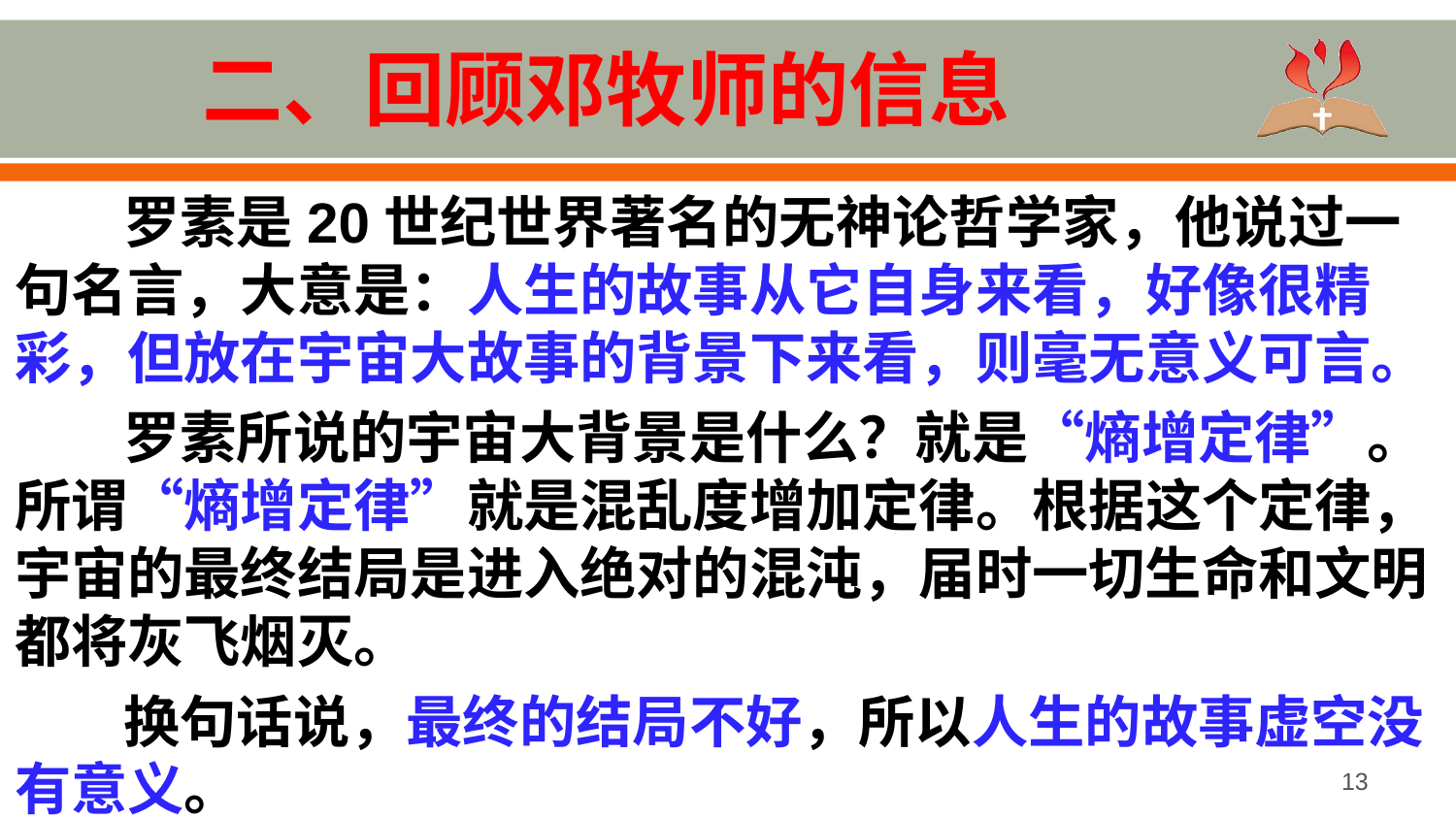

# 二、回顾邓牧师的信息
罗素是20世纪世界著名的无神论哲学家，他说过一句名言，大意是：人生的故事从它自身来看，好像很精彩，但放在宇宙大故事的背景下来看，则毫无意义可言。
罗素所说的宇宙大背景是什么？就是“熵增定律”。所谓“熵增定律”就是混乱度增加定律。根据这个定律，宇宙的最终结局是进入绝对的混沌，届时一切生命和文明都将灰飞烟灭。
换句话说，最终的结局不好，所以人生的故事虚空没有意义。

13